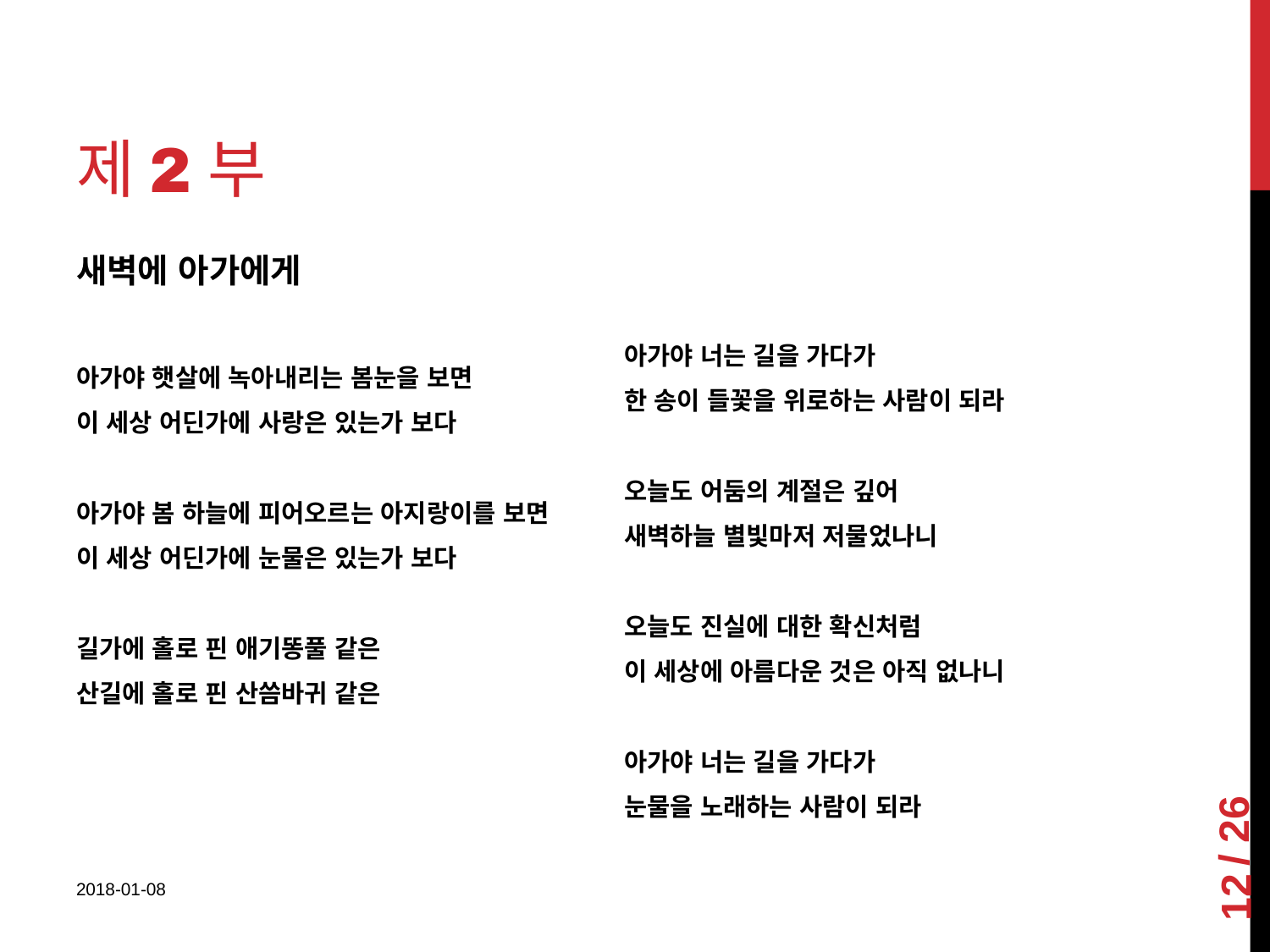

# 제2부
새벽에 아가에게

아가야 햇살에 녹아내리는 봄눈을 보면
이 세상 어딘가에 사랑은 있는가 보다

아가야 봄 하늘에 피어오르는 아지랑이를 보면
이 세상 어딘가에 눈물은 있는가 보다

길가에 홀로 핀 애기똥풀 같은
산길에 홀로 핀 산씀바귀 같은

아가야 너는 길을 가다가
한 송이 들꽃을 위로하는 사람이 되라

오늘도 어둠의 계절은 깊어
새벽하늘 별빛마저 저물었나니

오늘도 진실에 대한 확신처럼
이 세상에 아름다운 것은 아직 없나니

아가야 너는 길을 가다가
눈물을 노래하는 사람이 되라
12
2018-01-08